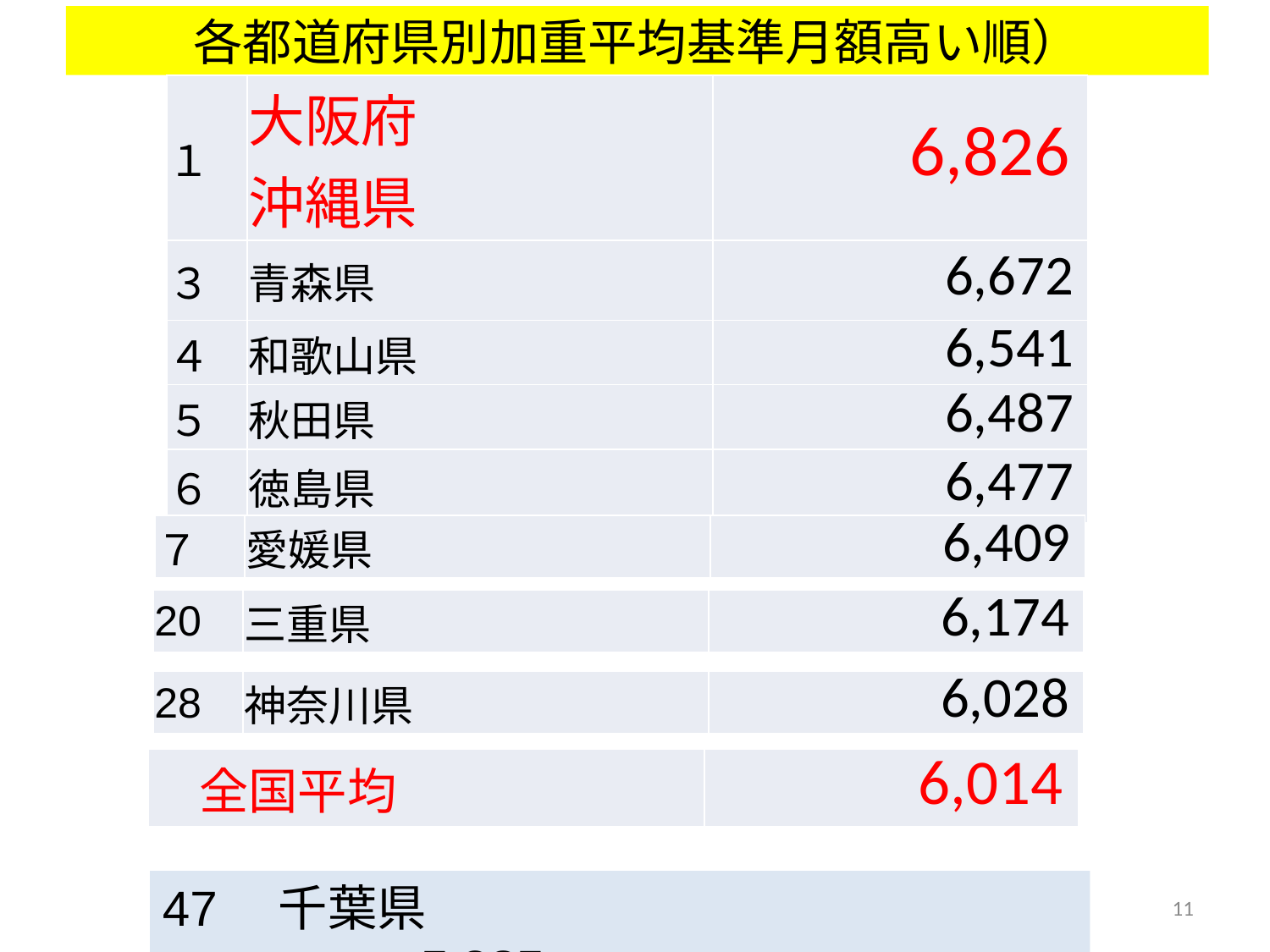

# 各都道府県別加重平均基準月額高い順）
| １ | 大阪府 沖縄県 | 6,826 |
| --- | --- | --- |
| ３ | 青森県 | 6,672 |
| ４ | 和歌山県 | 6,541 |
| ５ | 秋田県 | 6,487 |
| ６ | 徳島県 | 6,477 |
| ７ | 愛媛県 | 6,409 |
| --- | --- | --- |
| 20 | 三重県 | 6,174 |
| --- | --- | --- |
| 28 | 神奈川県 | 6,028 |
| --- | --- | --- |
| 全国平均 | 6,014 |
| --- | --- |
47　千葉県 　　　　　　　　　　　　　　　　　5,385
11